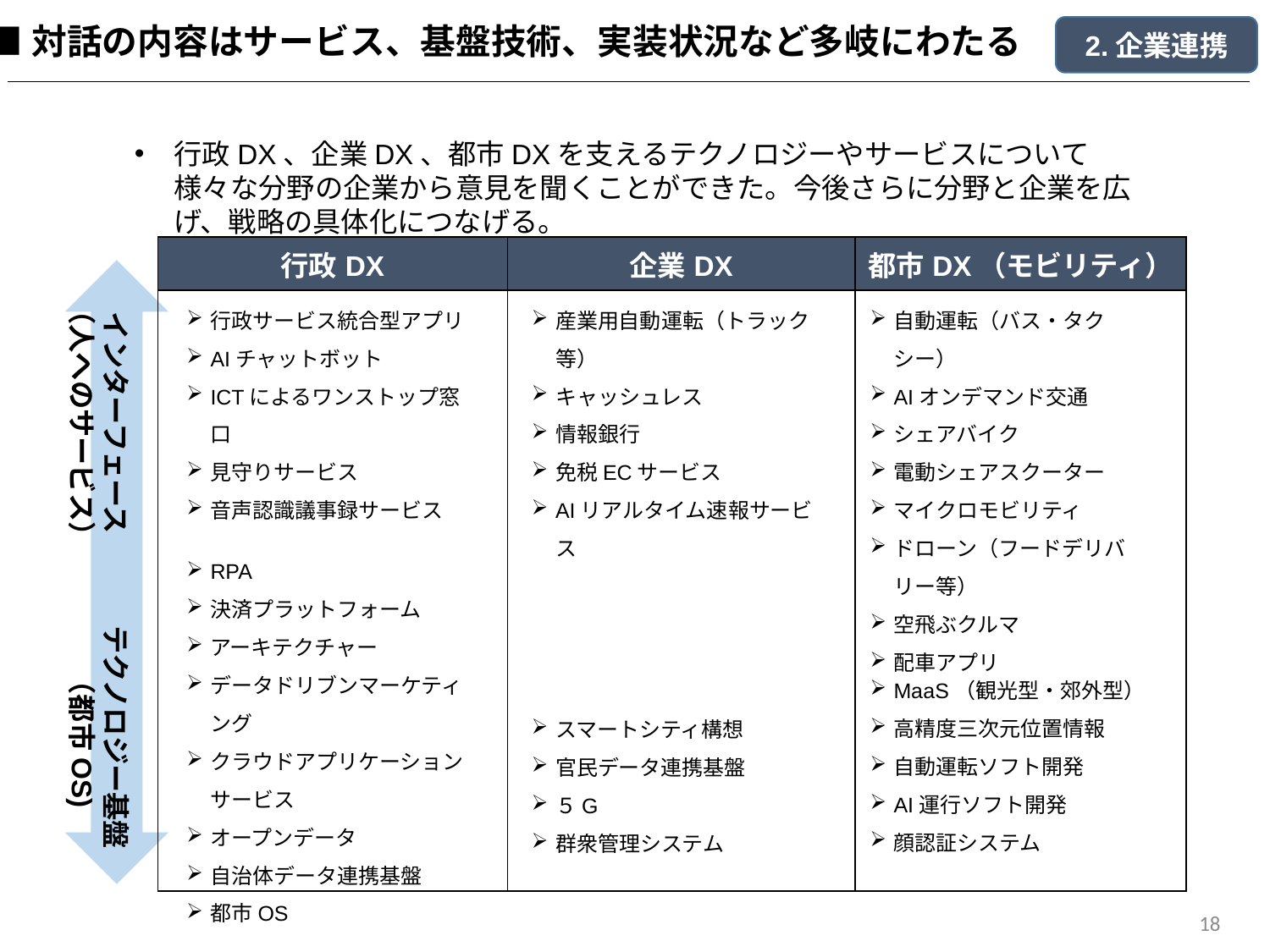

■対話の内容はサービス、基盤技術、実装状況など多岐にわたる
2.企業連携
行政DX、企業DX、都市DXを支えるテクノロジーやサービスについて様々な分野の企業から意見を聞くことができた。今後さらに分野と企業を広げ、戦略の具体化につなげる。
| 行政DX | 企業DX | 都市DX（モビリティ） |
| --- | --- | --- |
|  |  |  |

インターフェース
（人へのサービス）
行政サービス統合型アプリ
AIチャットボット
ICTによるワンストップ窓口
見守りサービス
音声認識議事録サービス
産業用自動運転（トラック等）
キャッシュレス
情報銀行
免税ECサービス
AIリアルタイム速報サービス
自動運転（バス・タクシー）
AIオンデマンド交通
シェアバイク
電動シェアスクーター
マイクロモビリティ
ドローン（フードデリバリー等）
空飛ぶクルマ
配車アプリ
RPA
決済プラットフォーム
アーキテクチャー
データドリブンマーケティング
クラウドアプリケーションサービス
オープンデータ
自治体データ連携基盤
都市OS
テクノロジー基盤
（都市OS)
MaaS（観光型・郊外型）
高精度三次元位置情報
自動運転ソフト開発
AI運行ソフト開発
顔認証システム
スマートシティ構想
官民データ連携基盤
５G
群衆管理システム
18